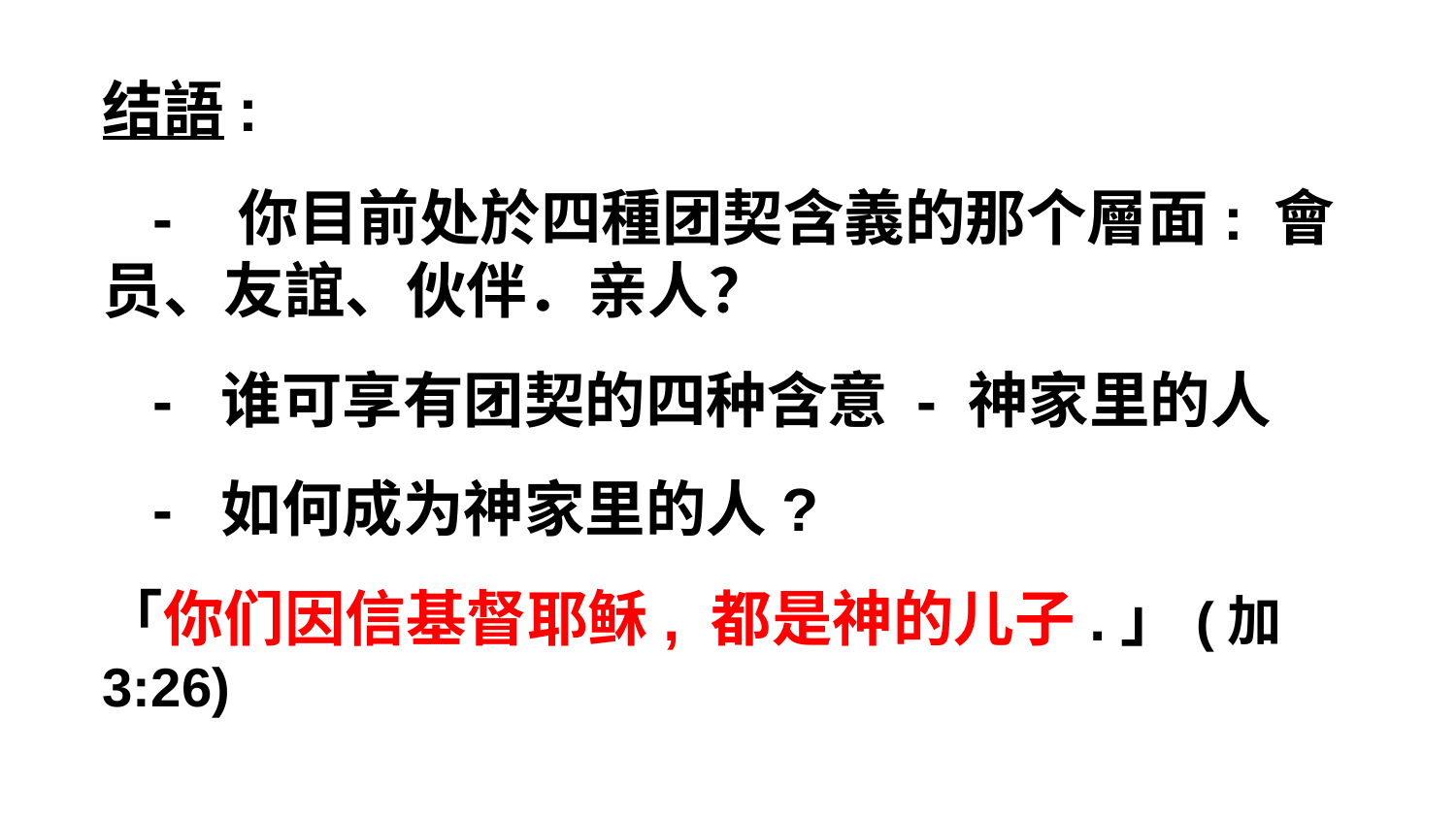

结語:
   -   你目前处於四種团契含義的那个層面: 會员、友誼、伙伴．亲人？
   -  谁可享有团契的四种含意 - 神家里的人
   -  如何成为神家里的人?
「你们因信基督耶稣, 都是神的儿子.」(加 3:26)